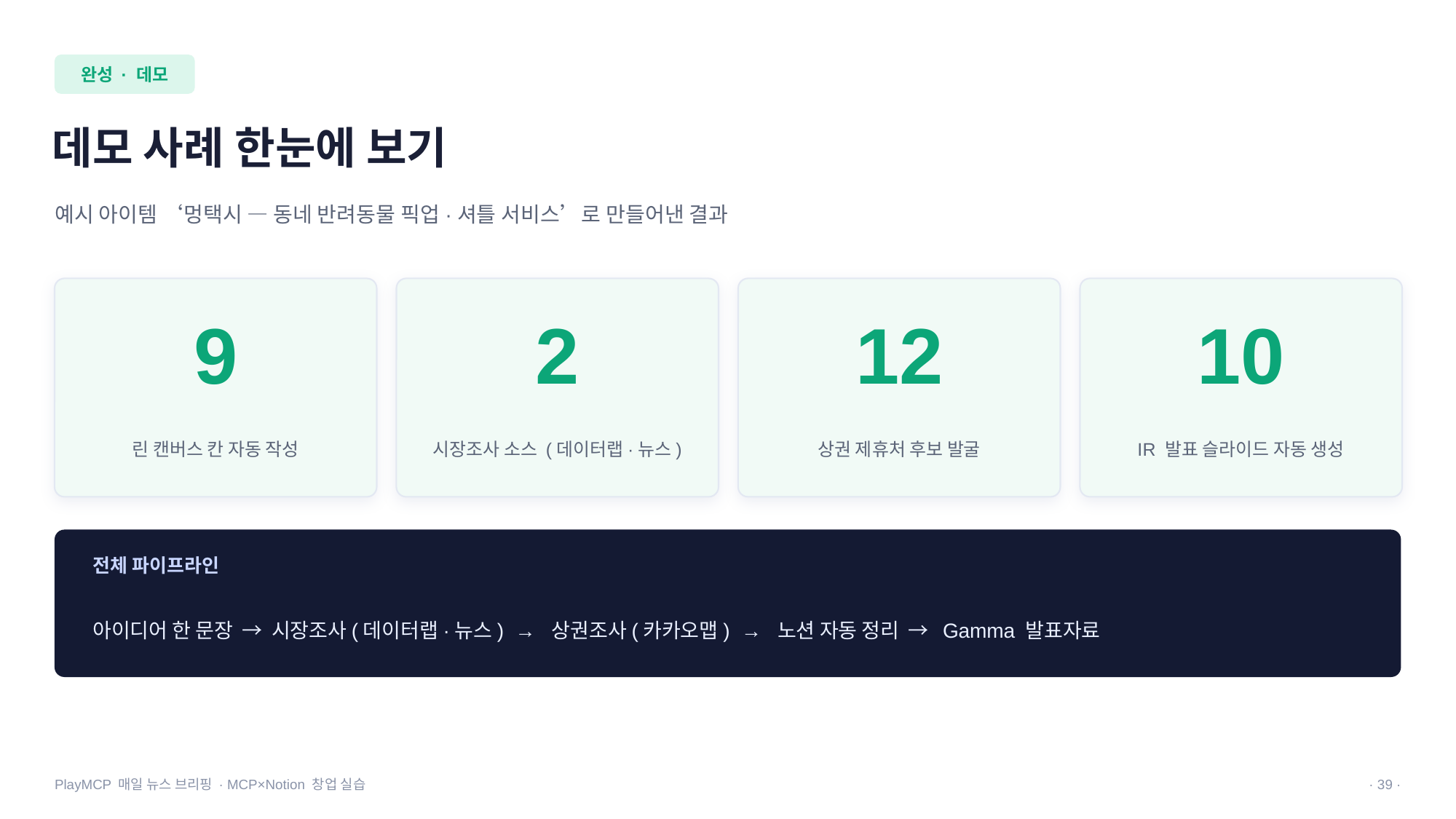

완성 · 데모
데모 사례 한눈에 보기
예시 아이템 ‘멍택시 — 동네 반려동물 픽업·셔틀 서비스’로 만들어낸 결과

9
2
12
10
린 캔버스 칸 자동 작성
시장조사 소스 (데이터랩·뉴스)
상권 제휴처 후보 발굴
IR 발표 슬라이드 자동 생성

전체 파이프라인
아이디어 한 문장  →  시장조사(데이터랩·뉴스)  →  상권조사(카카오맵)  →  노션 자동 정리  →  Gamma 발표자료
PlayMCP 매일 뉴스 브리핑 · MCP×Notion 창업 실습
· 39 ·